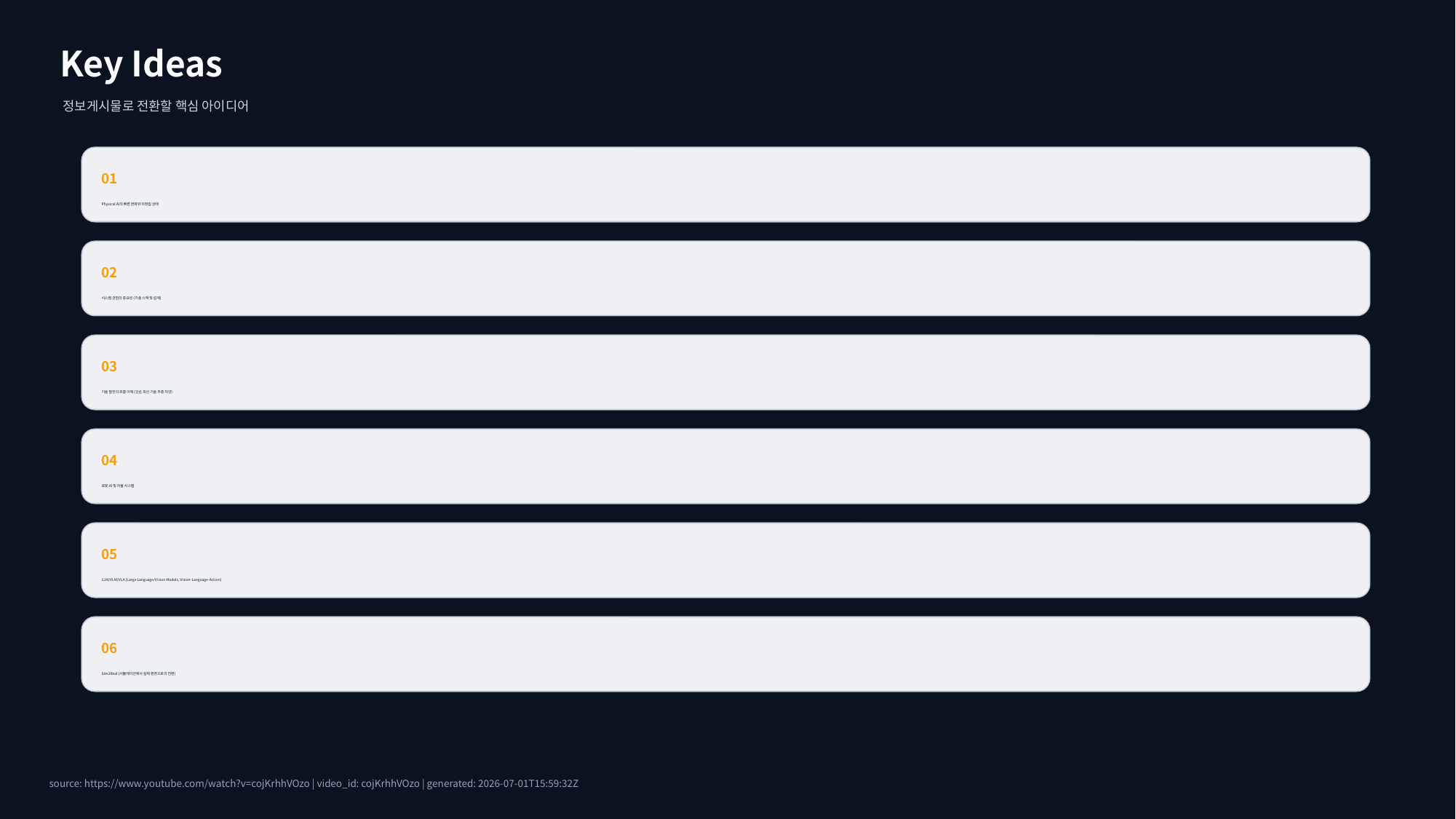

Key Ideas
정보게시물로 전환할 핵심 아이디어

01
Physical AI의 빠른 변화와 미정립 상태

02
시스템 관점의 중요성 (기술 스택 및 설계)

03
기술 발전의 흐름 이해 (단순 최신 기술 추종 지양)

04
로봇 AI 및 자율 시스템

05
LLM/VLM/VLA (Large Language/Vision Models, Vision-Language-Action)

06
Sim2Real (시뮬레이션에서 실제 환경으로의 전환)
source: https://www.youtube.com/watch?v=cojKrhhVOzo | video_id: cojKrhhVOzo | generated: 2026-07-01T15:59:32Z